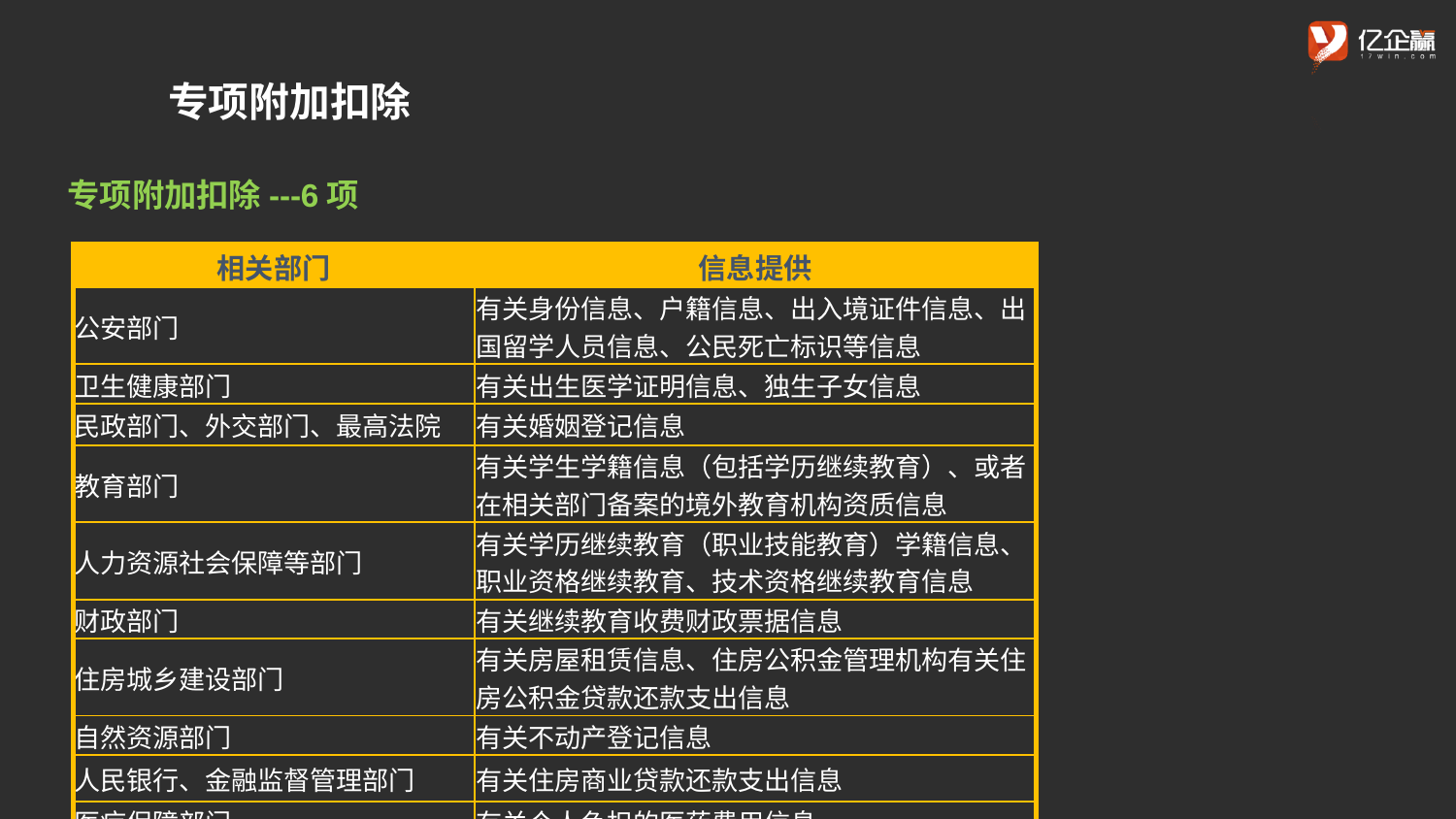

专项附加扣除

专项附加扣除---6项
| 相关部门 | 信息提供 |
| --- | --- |
| 公安部门 | 有关身份信息、户籍信息、出入境证件信息、出国留学人员信息、公民死亡标识等信息 |
| 卫生健康部门 | 有关出生医学证明信息、独生子女信息 |
| 民政部门、外交部门、最高法院 | 有关婚姻登记信息 |
| 教育部门 | 有关学生学籍信息（包括学历继续教育）、或者在相关部门备案的境外教育机构资质信息 |
| 人力资源社会保障等部门 | 有关学历继续教育（职业技能教育）学籍信息、职业资格继续教育、技术资格继续教育信息 |
| 财政部门 | 有关继续教育收费财政票据信息 |
| 住房城乡建设部门 | 有关房屋租赁信息、住房公积金管理机构有关住房公积金贷款还款支出信息 |
| 自然资源部门 | 有关不动产登记信息 |
| 人民银行、金融监督管理部门 | 有关住房商业贷款还款支出信息 |
| 医疗保障部门 | 有关个人负担的医药费用信息 |